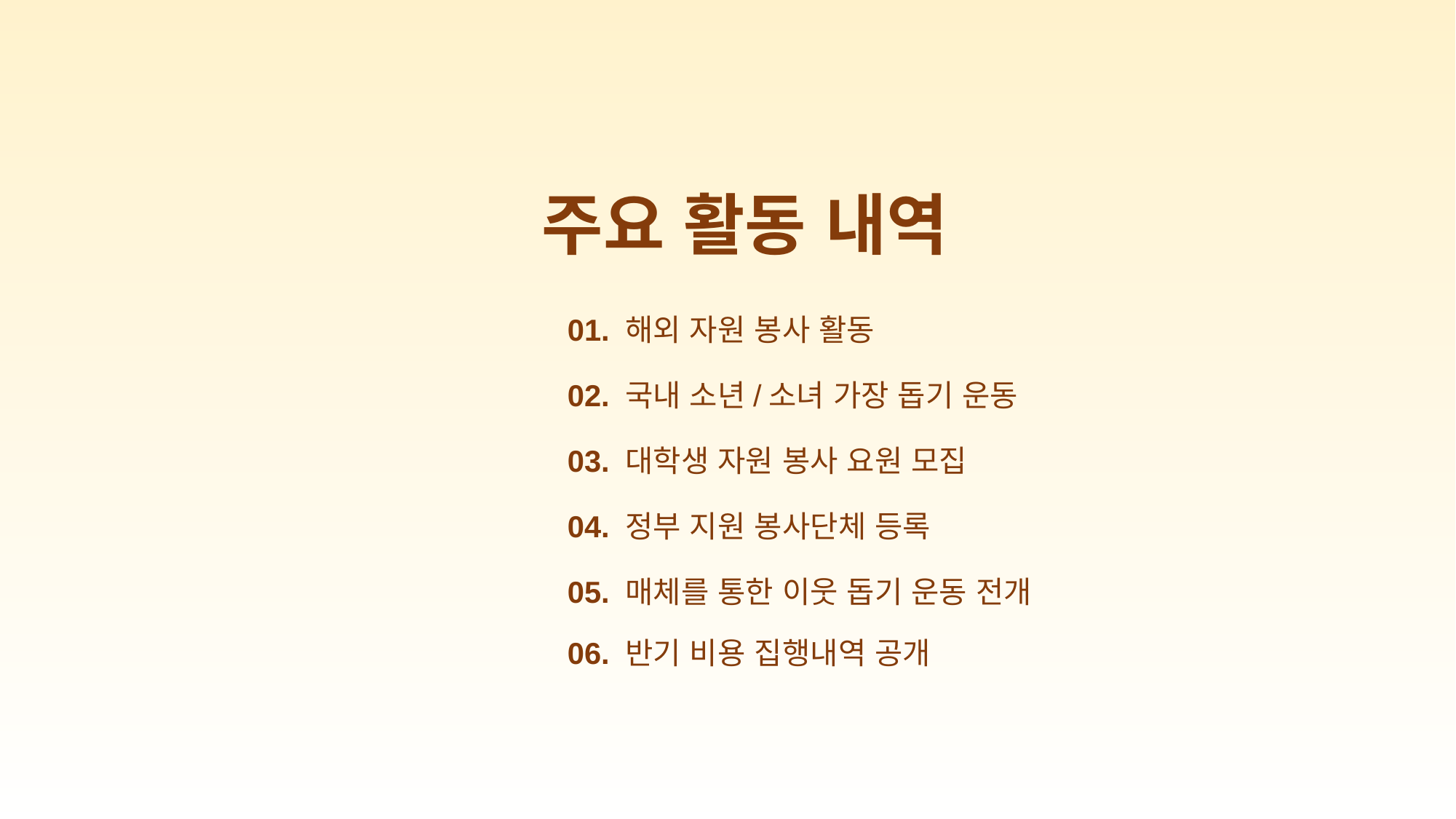

주요 활동 내역
01. 해외 자원 봉사 활동
02. 국내 소년/소녀 가장 돕기 운동
03. 대학생 자원 봉사 요원 모집
04. 정부 지원 봉사단체 등록
05. 매체를 통한 이웃 돕기 운동 전개

06. 반기 비용 집행내역 공개